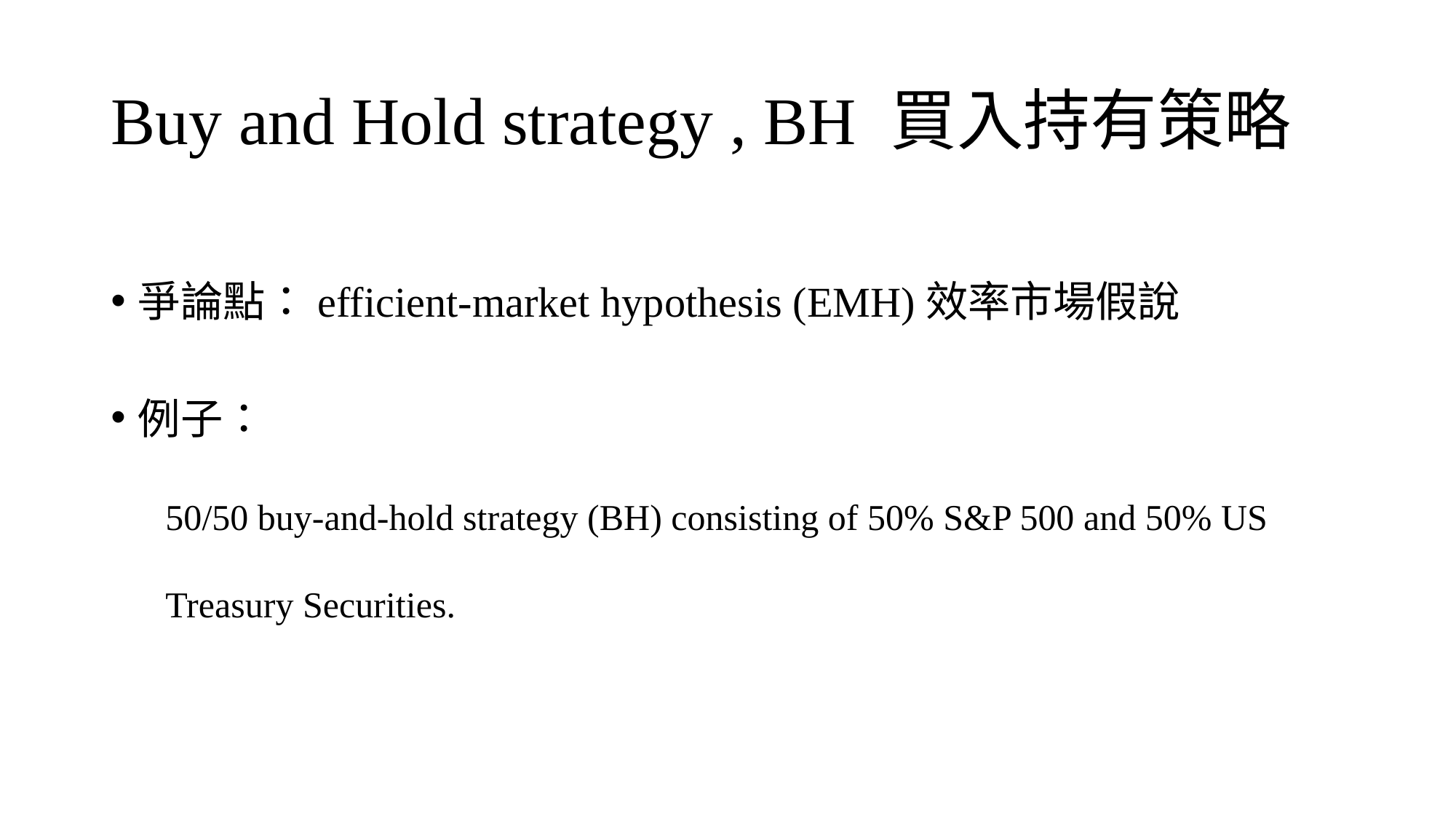

# Buy and Hold strategy , BH 買入持有策略
爭論點：efficient-market hypothesis (EMH)效率市場假說
例子：
50/50 buy-and-hold strategy (BH) consisting of 50% S&P 500 and 50% US Treasury Securities.